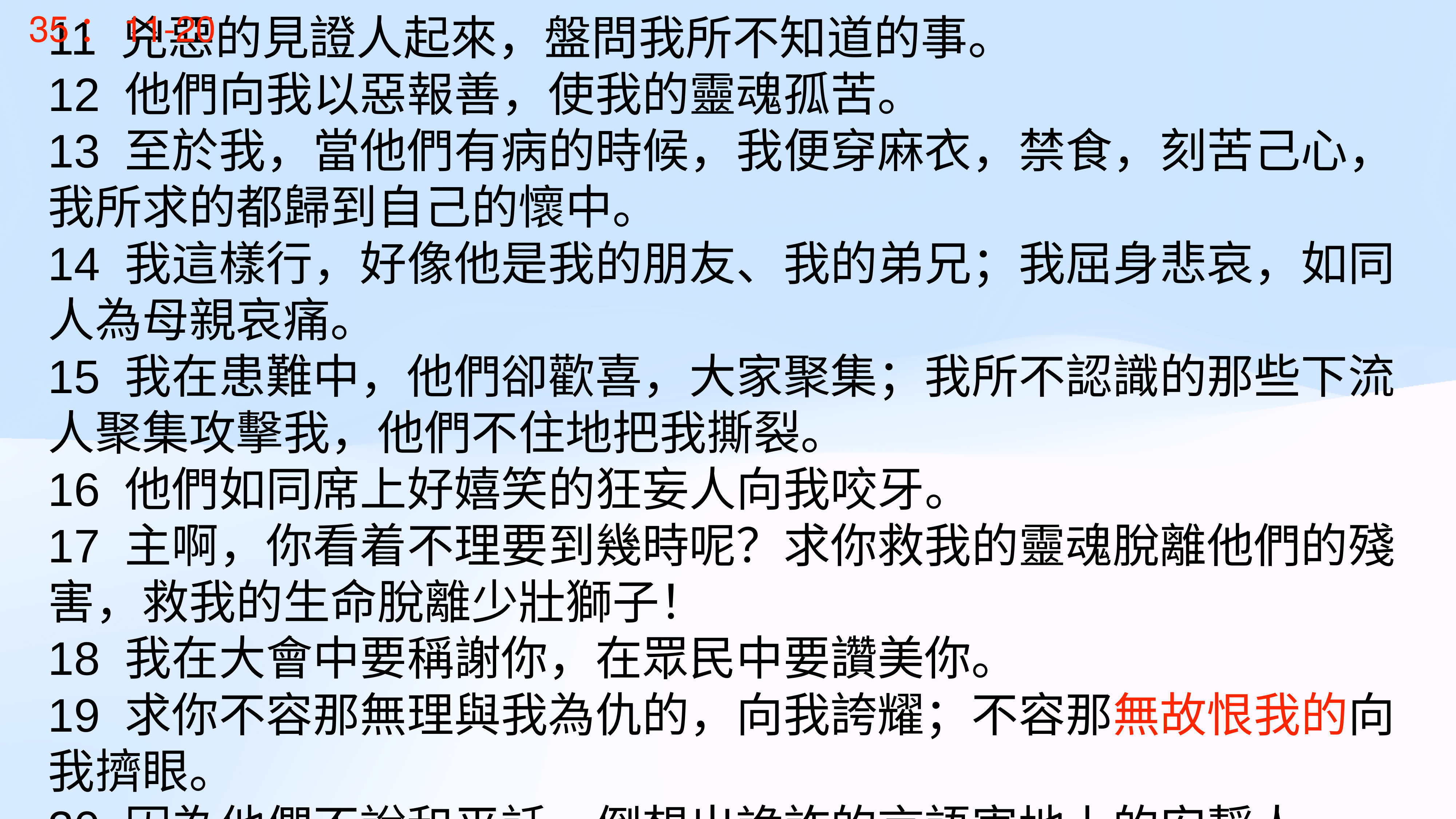

35：11-20
11 兇惡的見證人起來，盤問我所不知道的事。
12 他們向我以惡報善，使我的靈魂孤苦。
13 至於我，當他們有病的時候，我便穿麻衣，禁食，刻苦己心，我所求的都歸到自己的懷中。
14 我這樣行，好像他是我的朋友、我的弟兄；我屈身悲哀，如同人為母親哀痛。
15 我在患難中，他們卻歡喜，大家聚集；我所不認識的那些下流人聚集攻擊我，他們不住地把我撕裂。
16 他們如同席上好嬉笑的狂妄人向我咬牙。
17 主啊，你看着不理要到幾時呢？求你救我的靈魂脫離他們的殘害，救我的生命脫離少壯獅子！
18 我在大會中要稱謝你，在眾民中要讚美你。
19 求你不容那無理與我為仇的，向我誇耀；不容那無故恨我的向我擠眼。
20 因為他們不說和平話，倒想出詭詐的言語害地上的安靜人。